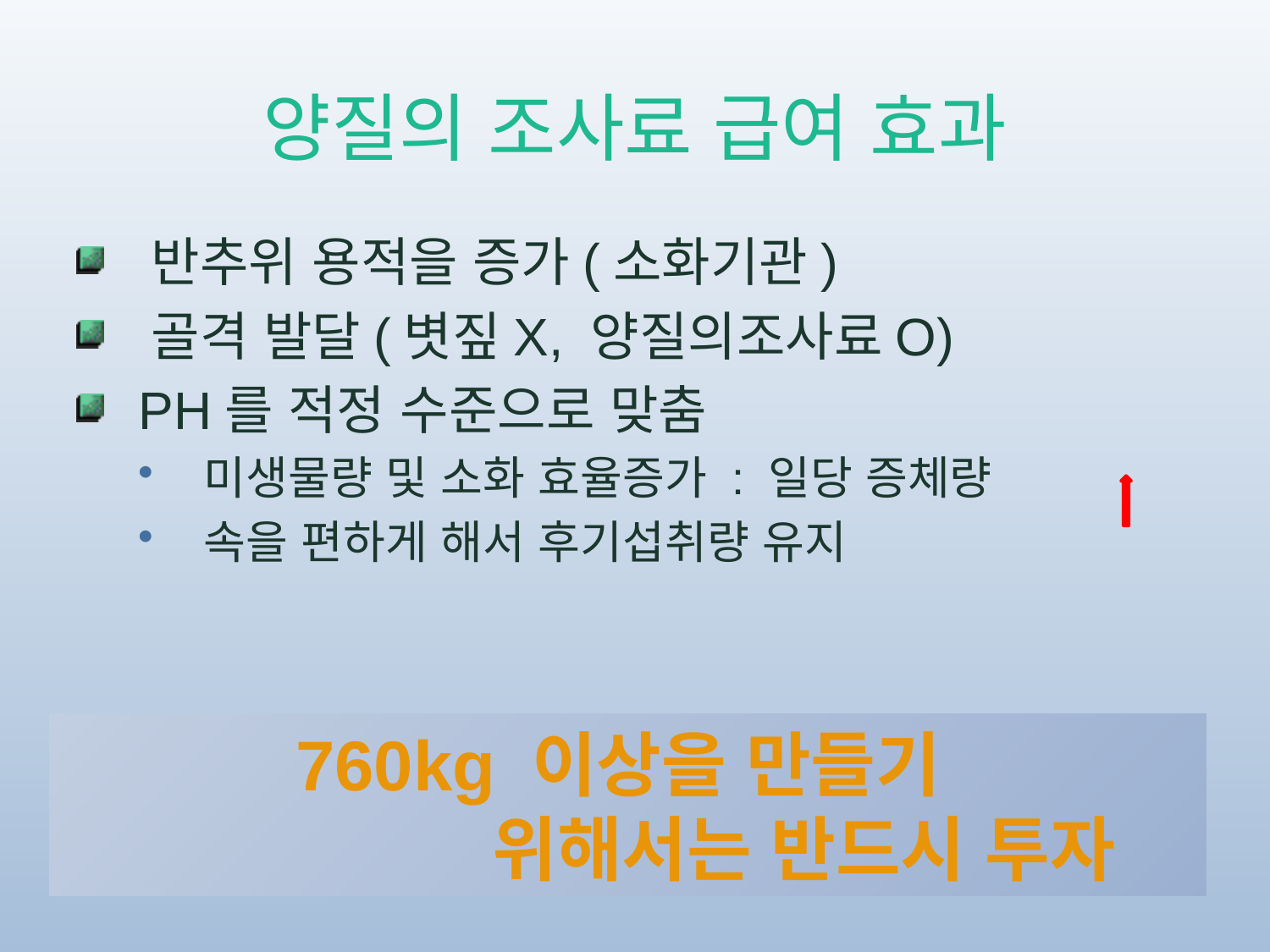

# 양질의 조사료 급여 효과
 반추위 용적을 증가(소화기관)
 골격 발달(볏짚X, 양질의조사료O)
 PH를 적정 수준으로 맞춤
 미생물량 및 소화 효율증가 : 일당 증체량
 속을 편하게 해서 후기섭취량 유지

760kg 이상을 만들기
                  위해서는 반드시 투자